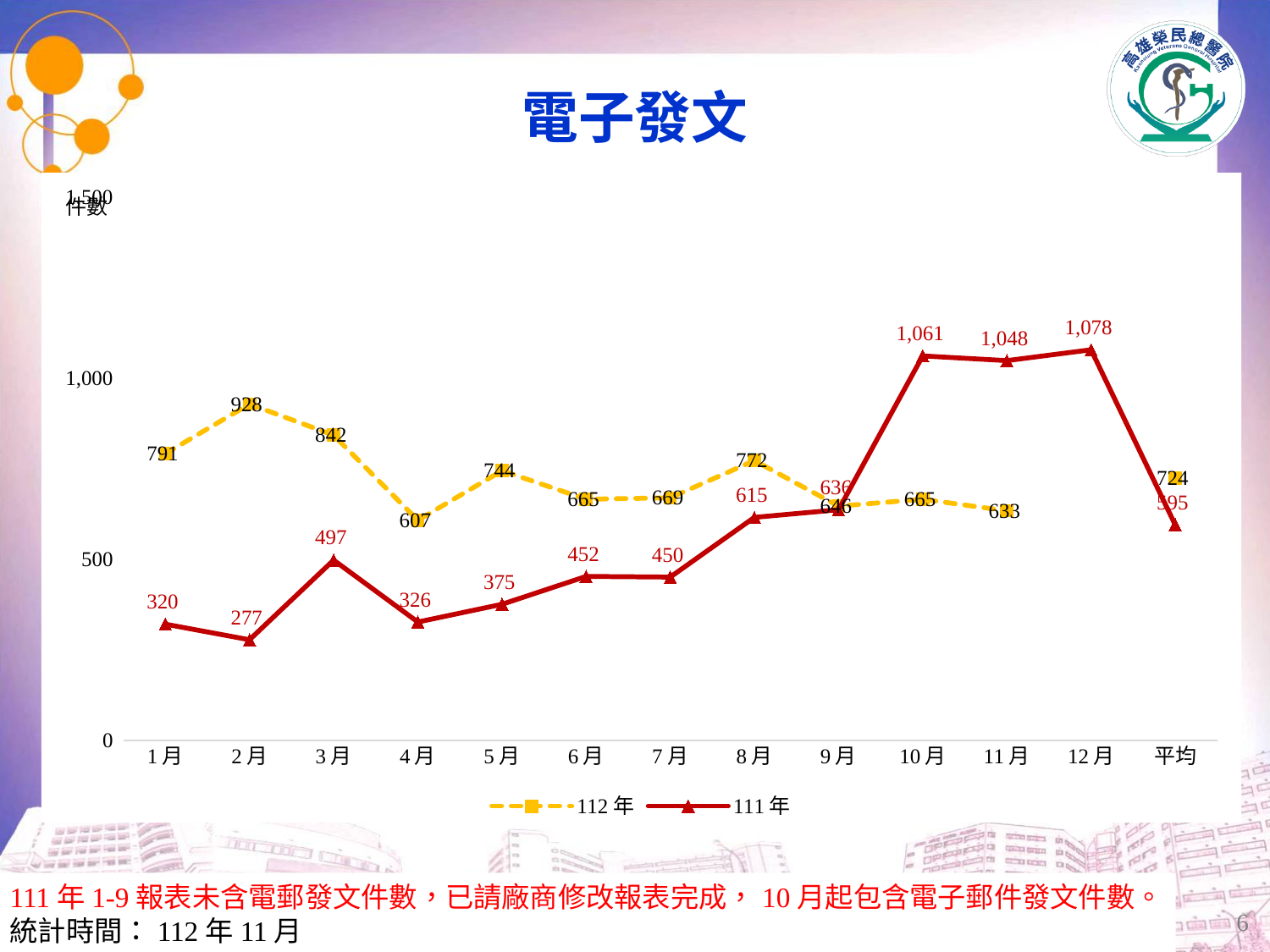

# 電子發文

### Chart

| Category |  |  |
|---|---|---|
| 1月 | 791.0 | 320.0 |
| 2月 | 928.0 | 277.0 |
| 3月 | 842.0 | 497.0 |
| 4月 | 607.0 | 326.0 |
| 5月 | 744.0 | 375.0 |
| 6月 | 665.0 | 452.0 |
| 7月 | 669.0 | 450.0 |
| 8月 | 772.0 | 615.0 |
| 9月 | 646.0 | 636.0 |
| 10月 | 665.0 | 1061.0 |
| 11月 | 633.0 | 1048.0 |
| 12月 | None | 1078.0 |
| 平均 | 723.818181818182 | 594.5833333333336 |
111年1-9報表未含電郵發文件數，已請廠商修改報表完成，10月起包含電子郵件發文件數。
統計時間：112年11月
6